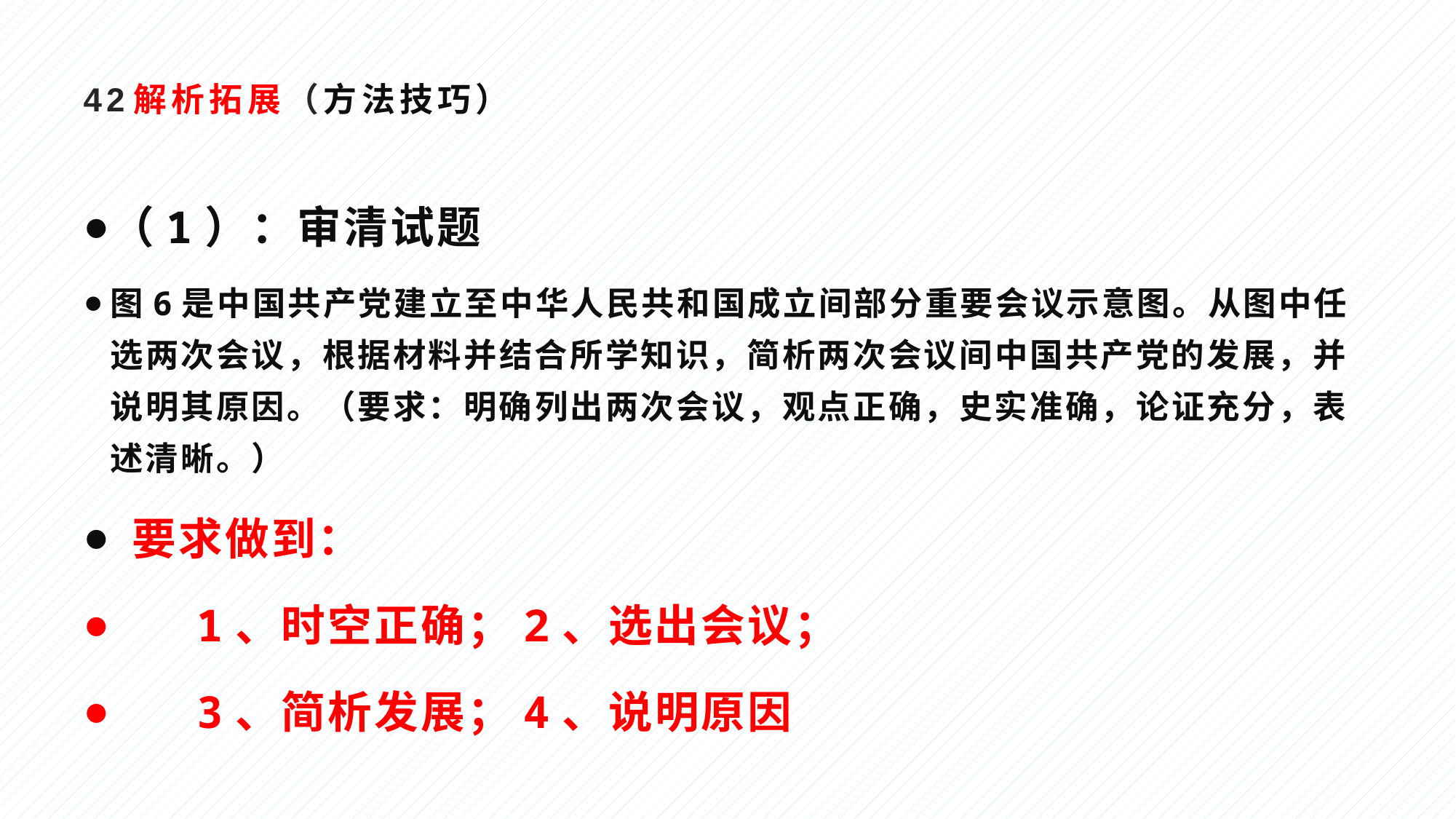

# 42解析拓展（方法技巧）
（1）：审清试题
图6是中国共产党建立至中华人民共和国成立间部分重要会议示意图。从图中任选两次会议，根据材料并结合所学知识，简析两次会议间中国共产党的发展，并说明其原因。（要求：明确列出两次会议，观点正确，史实准确，论证充分，表述清晰。）
 要求做到：
   1、时空正确；2、选出会议；
   3、简析发展；4、说明原因